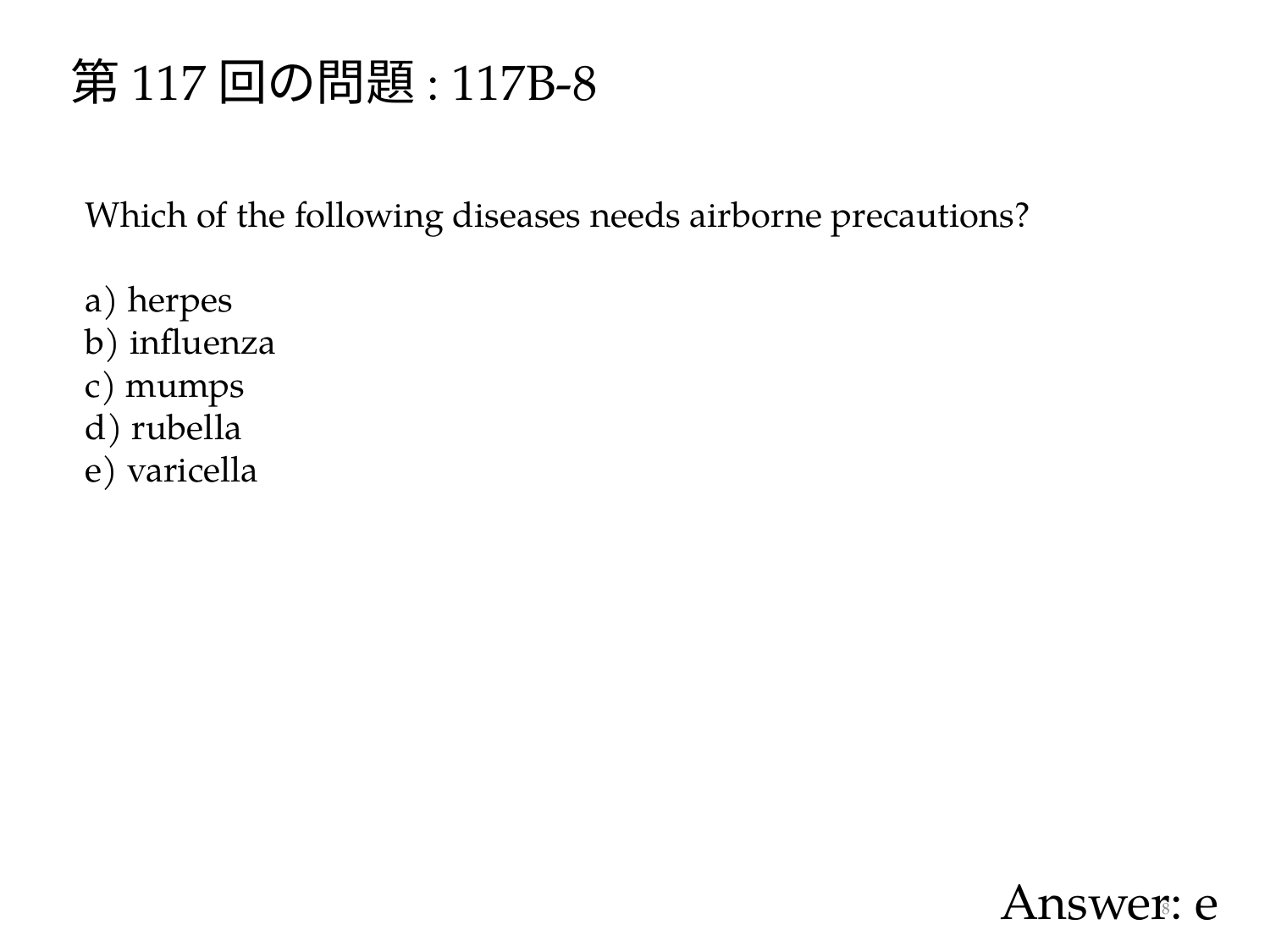

第117回の問題: 117B-8
Which of the following diseases needs airborne precautions?

a) herpes
b) influenza
c) mumps
d) rubella
e) varicella
Answer: e
8